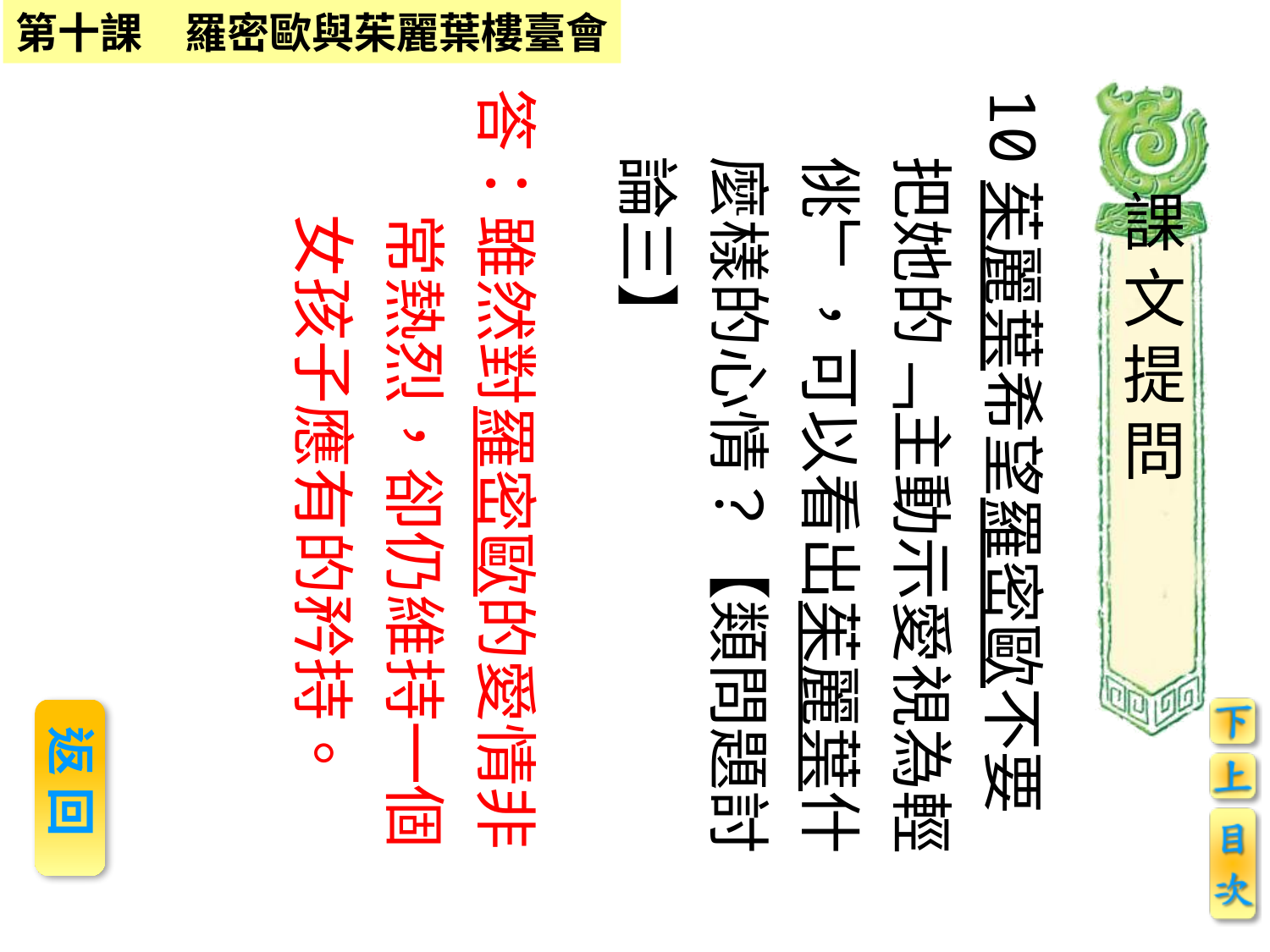

答：雖然對羅密歐的愛情非常熱烈，卻仍維持一個女孩子應有的矜持。
10茱麗葉希望羅密歐不要把她的﹁主動示愛視為輕佻﹂，可以看出茱麗葉什麼樣的心情？【類問題討論三】
課文提問
 返 回